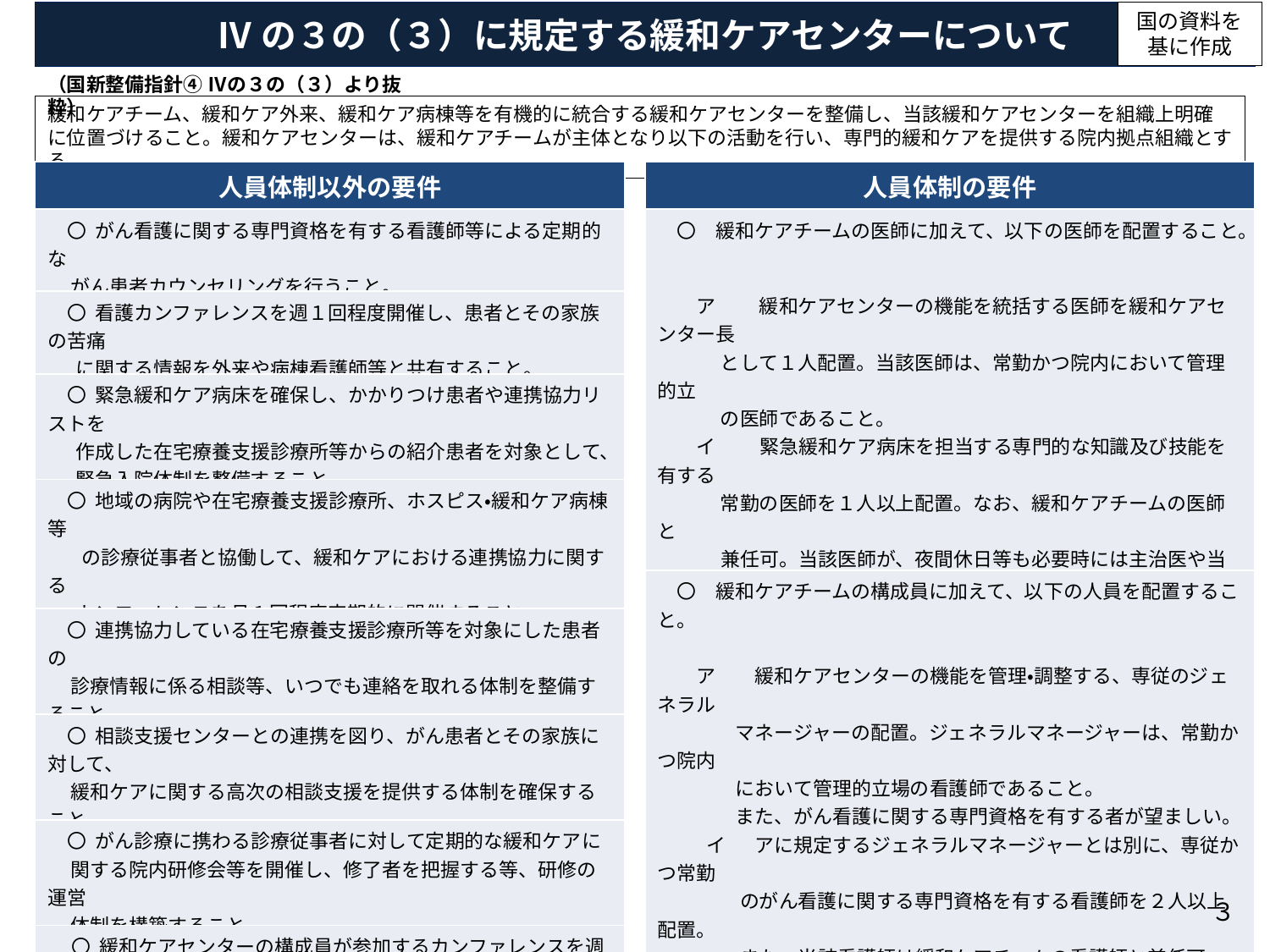

国の資料を
基に作成
Ⅳの３の（３）に規定する緩和ケアセンターについて
（国新整備指針④ Ⅳの３の（３）より抜粋）
緩和ケアチーム、緩和ケア外来、緩和ケア病棟等を有機的に統合する緩和ケアセンターを整備し、当該緩和ケアセンターを組織上明確に位置づけること。緩和ケアセンターは、緩和ケアチームが主体となり以下の活動を行い、専門的緩和ケアを提供する院内拠点組織とする。
| 人員体制以外の要件 |
| --- |
| 〇 がん看護に関する専門資格を有する看護師等による定期的な がん患者カウンセリングを行うこと。 |
| 〇 看護カンファレンスを週１回程度開催し、患者とその家族の苦痛 　 に関する情報を外来や病棟看護師等と共有すること。 |
| 〇 緊急緩和ケア病床を確保し、かかりつけ患者や連携協力リストを 　 作成した在宅療養支援診療所等からの紹介患者を対象として、 緊急入院体制を整備すること。 |
| 〇 地域の病院や在宅療養支援診療所、ホスピス・緩和ケア病棟等 　の診療従事者と協働して、緩和ケアにおける連携協力に関する 　 カンファレンスを月１回程度定期的に開催すること。 |
| 〇 連携協力している在宅療養支援診療所等を対象にした患者の 診療情報に係る相談等、いつでも連絡を取れる体制を整備すること。 |
| 〇 相談支援センターとの連携を図り、がん患者とその家族に対して、 緩和ケアに関する高次の相談支援を提供する体制を確保すること。 |
| 〇 がん診療に携わる診療従事者に対して定期的な緩和ケアに 関する院内研修会等を開催し、修了者を把握する等、研修の運営 体制を構築すること。 |
| 〇 緩和ケアセンターの構成員が参加するカンファレンスを週１回 以上の頻度で開催し、緩和ケアセンターの運営に関する情報共有 や検討を行うこと。 |
| 人員体制の要件 |
| --- |
| 〇　緩和ケアチームの医師に加えて、以下の医師を配置すること。 　　ア　 　緩和ケアセンターの機能を統括する医師を緩和ケアセンター長　　　 　　　 として１人配置。当該医師は、常勤かつ院内において管理的立 　　　 の医師であること。 　　イ　　 緊急緩和ケア病床を担当する専門的な知識及び技能を有する 　　　 常勤の医師を１人以上配置。なお、緩和ケアチームの医師と 　　　 兼任可。当該医師が、夜間休日等も必要時には主治医や当直 担当医と連絡を取ることができる体制の整備。 |
| 〇　緩和ケアチームの構成員に加えて、以下の人員を配置すること。 　 　　ア　　緩和ケアセンターの機能を管理・調整する、専従のジェネラル 　　　　マネージャーの配置。ジェネラルマネージャーは、常勤かつ院内 　　　　において管理的立場の看護師であること。 　　　　また、がん看護に関する専門資格を有する者が望ましい。 　　イ 　アに規定するジェネラルマネージャーとは別に、専従かつ常勤 　　　　 のがん看護に関する専門資格を有する看護師を２人以上配置。 　　　　 また、当該看護師は緩和ケアチームの看護師と兼任可。 　　ウ 　 緩和ケアセンターの業務に協力する薬剤師の配置。 　　　 なお、当該薬剤師はがん薬物療法に関する専門資格を有する者 　　　　 が望ましい。 　 エ 緩和ケアセンターにおける相談支援業務に専任の相談支援 　　　　に携わる者を１人以上配置。相談支援センターの相談支援に 　　　　携わる者との兼任および相談支援センター内にて当該業務に 　　　　従事可。 　　 オ 　 ジェネラルマネージャーを中心に歯科医師や医療心理に 　　　　携わる者、理学療法士、管理栄養士、歯科衛生士等の診療 　　　　従事者が連携することが望ましい。 |
３